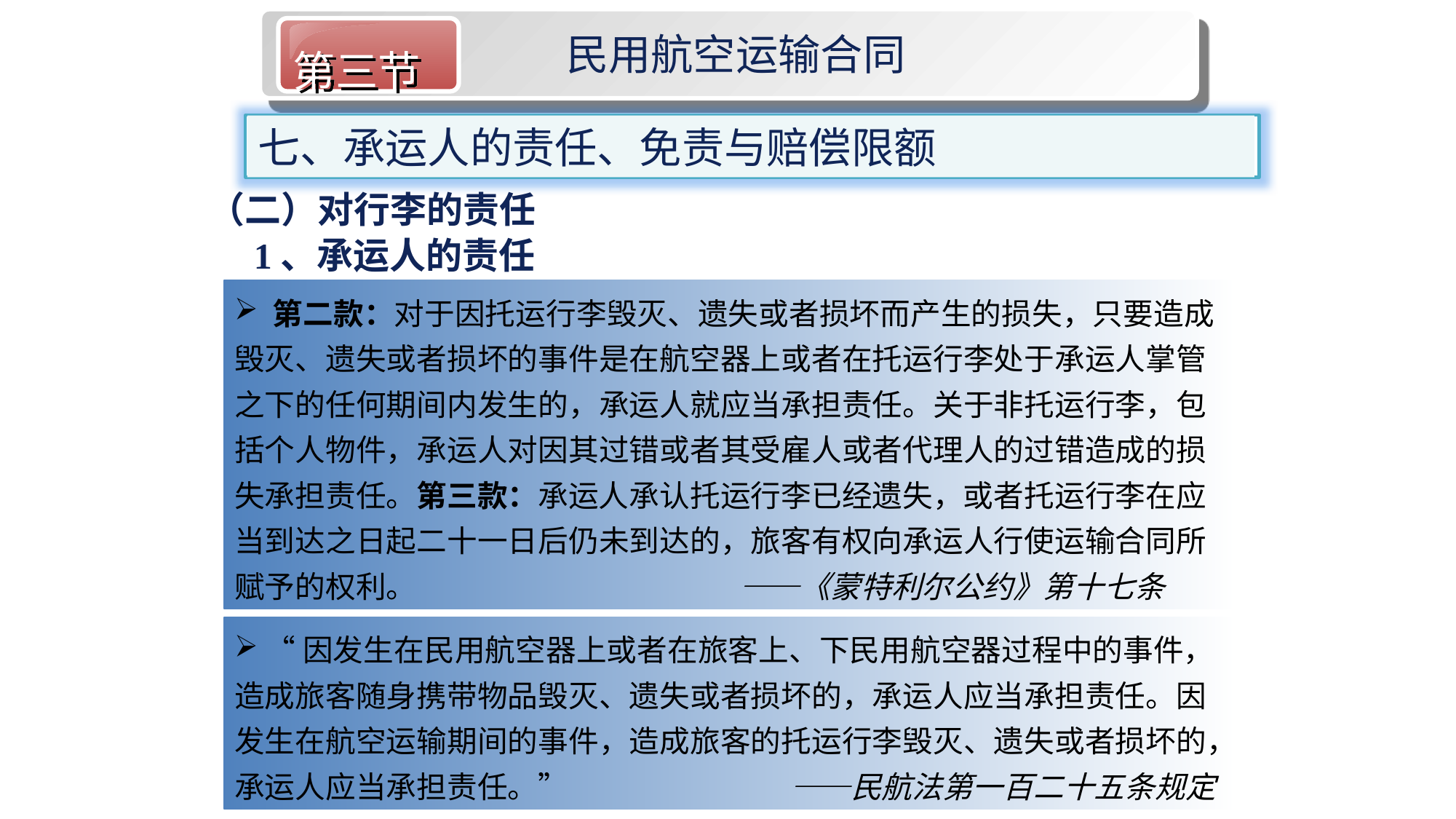

第三节
民用航空运输合同

七、承运人的责任、免责与赔偿限额
（二）对行李的责任
     1、承运人的责任
 第二款：对于因托运行李毁灭、遗失或者损坏而产生的损失，只要造成毁灭、遗失或者损坏的事件是在航空器上或者在托运行李处于承运人掌管之下的任何期间内发生的，承运人就应当承担责任。关于非托运行李，包括个人物件，承运人对因其过错或者其受雇人或者代理人的过错造成的损失承担责任。第三款：承运人承认托运行李已经遗失，或者托运行李在应当到达之日起二十一日后仍未到达的，旅客有权向承运人行使运输合同所赋予的权利。                                                ——《蒙特利尔公约》第十七条
 “因发生在民用航空器上或者在旅客上、下民用航空器过程中的事件，造成旅客随身携带物品毁灭、遗失或者损坏的，承运人应当承担责任。因发生在航空运输期间的事件，造成旅客的托运行李毁灭、遗失或者损坏的，承运人应当承担责任。”                                 ——民航法第一百二十五条规定
46